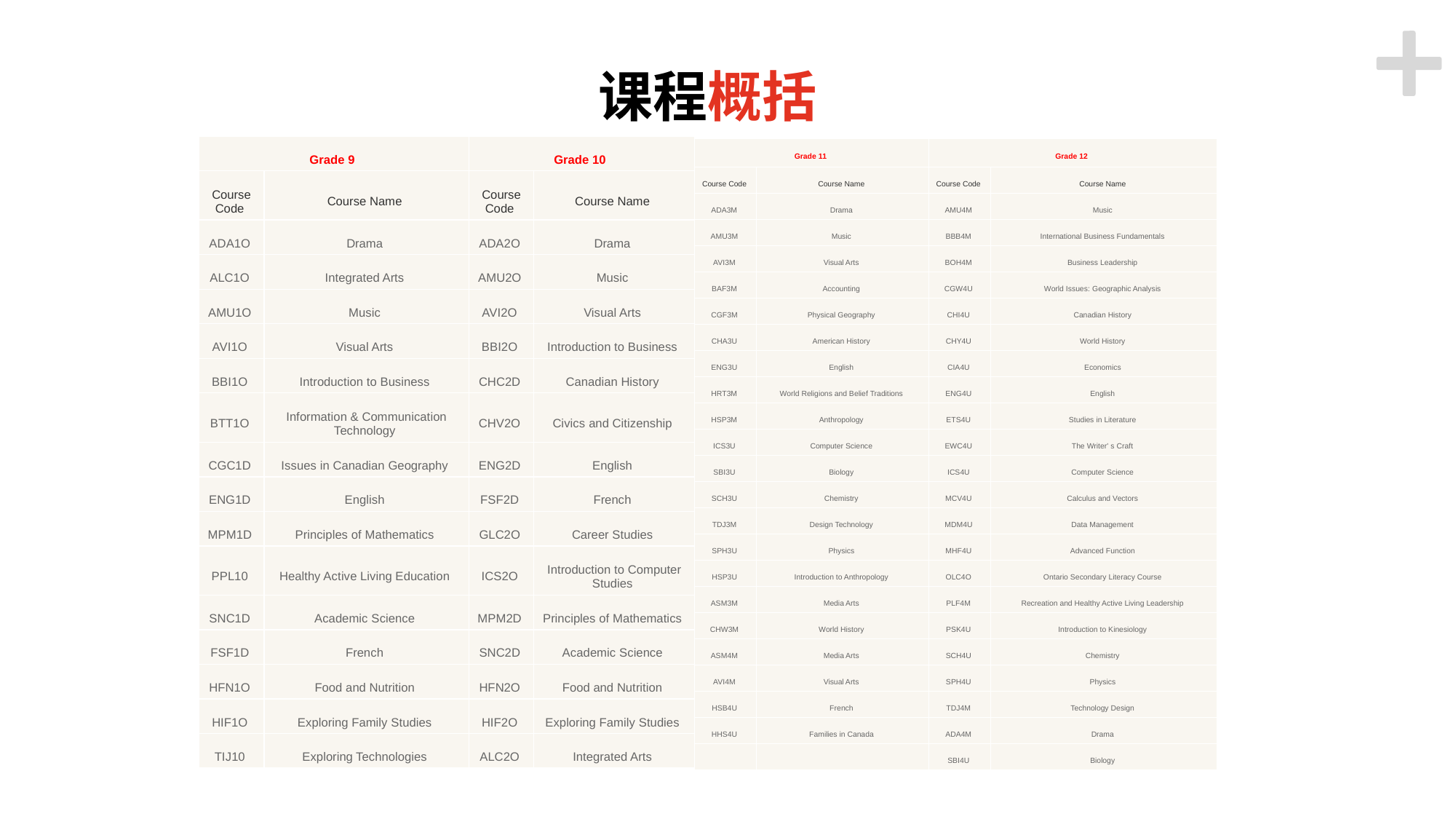

课程概括
| Grade 9 |  | Grade 10 |  |
| --- | --- | --- | --- |
| Course Code | Course Name | Course Code | Course Name |
| ADA1O | Drama | ADA2O | Drama |
| ALC1O | Integrated Arts | AMU2O | Music |
| AMU1O | Music | AVI2O | Visual Arts |
| AVI1O | Visual Arts | BBI2O | Introduction to Business |
| BBI1O | Introduction to Business | CHC2D | Canadian History |
| BTT1O | Information & Communication Technology | CHV2O | Civics and Citizenship |
| CGC1D | Issues in Canadian Geography | ENG2D | English |
| ENG1D | English | FSF2D | French |
| MPM1D | Principles of Mathematics | GLC2O | Career Studies |
| PPL10 | Healthy Active Living Education | ICS2O | Introduction to Computer Studies |
| SNC1D | Academic Science | MPM2D | Principles of Mathematics |
| FSF1D | French | SNC2D | Academic Science |
| HFN1O | Food and Nutrition | HFN2O | Food and Nutrition |
| HIF1O | Exploring Family Studies | HIF2O | Exploring Family Studies |
| TIJ10 | Exploring Technologies | ALC2O | Integrated Arts |
| Grade 11 |  | Grade 12 |  |
| --- | --- | --- | --- |
| Course Code | Course Name | Course Code | Course Name |
| ADA3M | Drama | AMU4M | Music |
| AMU3M | Music | BBB4M | International Business Fundamentals |
| AVI3M | Visual Arts | BOH4M | Business Leadership |
| BAF3M | Accounting | CGW4U | World Issues: Geographic Analysis |
| CGF3M | Physical Geography | CHI4U | Canadian History |
| CHA3U | American History | CHY4U | World History |
| ENG3U | English | CIA4U | Economics |
| HRT3M | World Religions and Belief Traditions | ENG4U | English |
| HSP3M | Anthropology | ETS4U | Studies in Literature |
| ICS3U | Computer Science | EWC4U | The Writer' s Craft |
| SBI3U | Biology | ICS4U | Computer Science |
| SCH3U | Chemistry | MCV4U | Calculus and Vectors |
| TDJ3M | Design Technology | MDM4U | Data Management |
| SPH3U | Physics | MHF4U | Advanced Function |
| HSP3U | Introduction to Anthropology | OLC4O | Ontario Secondary Literacy Course |
| ASM3M | Media Arts | PLF4M | Recreation and Healthy Active Living Leadership |
| CHW3M | World History | PSK4U | Introduction to Kinesiology |
| ASM4M | Media Arts | SCH4U | Chemistry |
| AVI4M | Visual Arts | SPH4U | Physics |
| HSB4U | French | TDJ4M | Technology Design |
| HHS4U | Families in Canada | ADA4M | Drama |
|  |  | SBI4U | Biology |